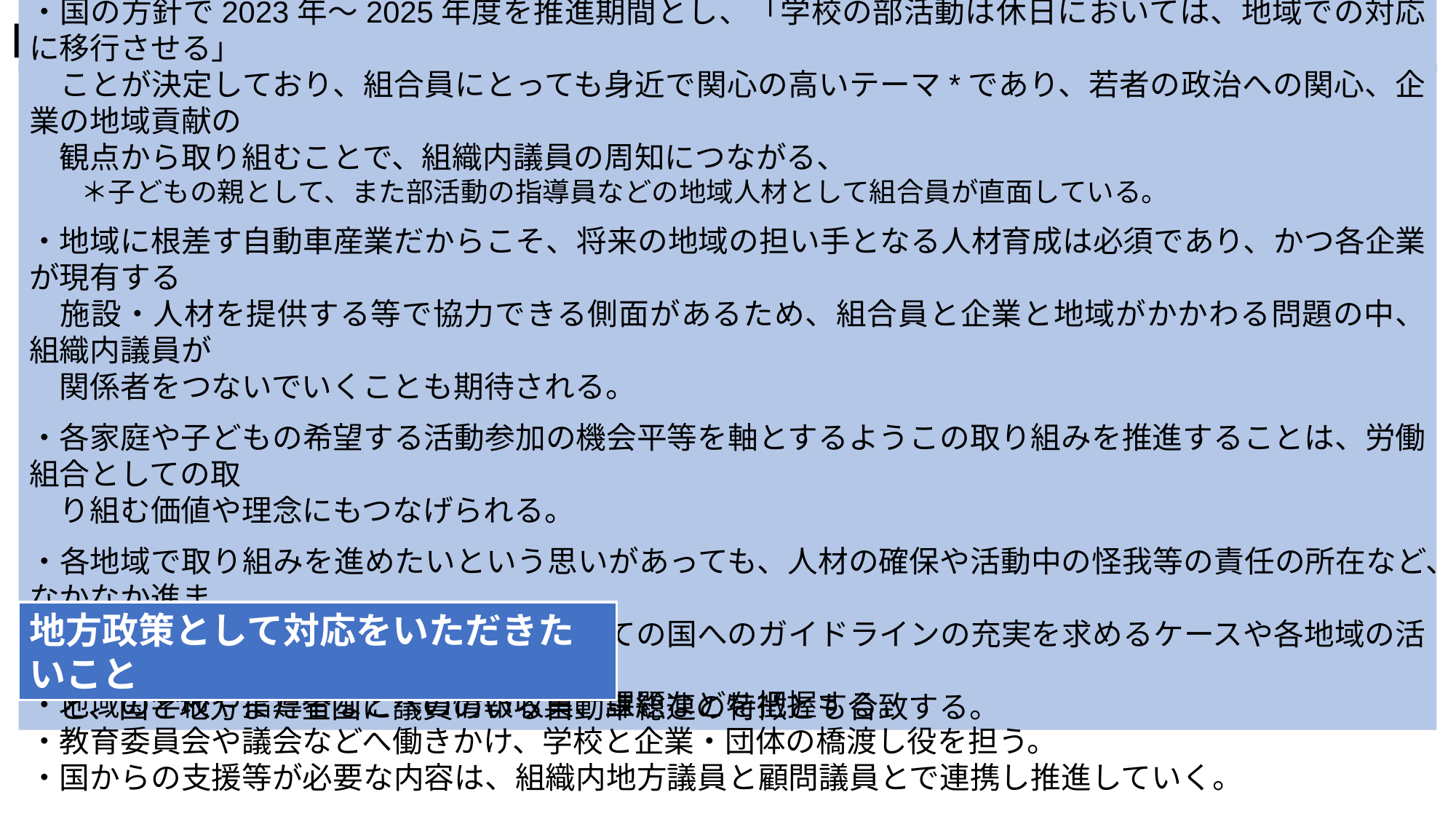

■項目詳細：部活動の地域移行

【選定理由】
・国の方針で2023年～2025年度を推進期間とし、「学校の部活動は休日においては、地域での対応に移行させる」
　ことが決定しており、組合員にとっても身近で関心の高いテーマ*であり、若者の政治への関心、企業の地域貢献の
　観点から取り組むことで、組織内議員の周知につながる、
　　＊子どもの親として、また部活動の指導員などの地域人材として組合員が直面している。

・地域に根差す自動車産業だからこそ、将来の地域の担い手となる人材育成は必須であり、かつ各企業が現有する
　施設・人材を提供する等で協力できる側面があるため、組合員と企業と地域がかかわる問題の中、組織内議員が
　関係者をつないでいくことも期待される。

・各家庭や子どもの希望する活動参加の機会平等を軸とするようこの取り組みを推進することは、労働組合としての取
　り組む価値や理念にもつなげられる。

・各地域で取り組みを進めたいという思いがあっても、人材の確保や活動中の怪我等の責任の所在など、なかなか進ま
　ない状況もあり、運営の枠組などについての国へのガイドラインの充実を求めるケースや各地域の活動状況の共有な
　ど、国と地方また全国に議員のいる自動車総連の特徴とも合致する。
地方政策として対応をいただきたいこと
・地域の学校や指導者などへの情報収集、課題などを把握する。
・教育委員会や議会などへ働きかけ、学校と企業・団体の橋渡し役を担う。
・国からの支援等が必要な内容は、組織内地方議員と顧問議員とで連携し推進していく。